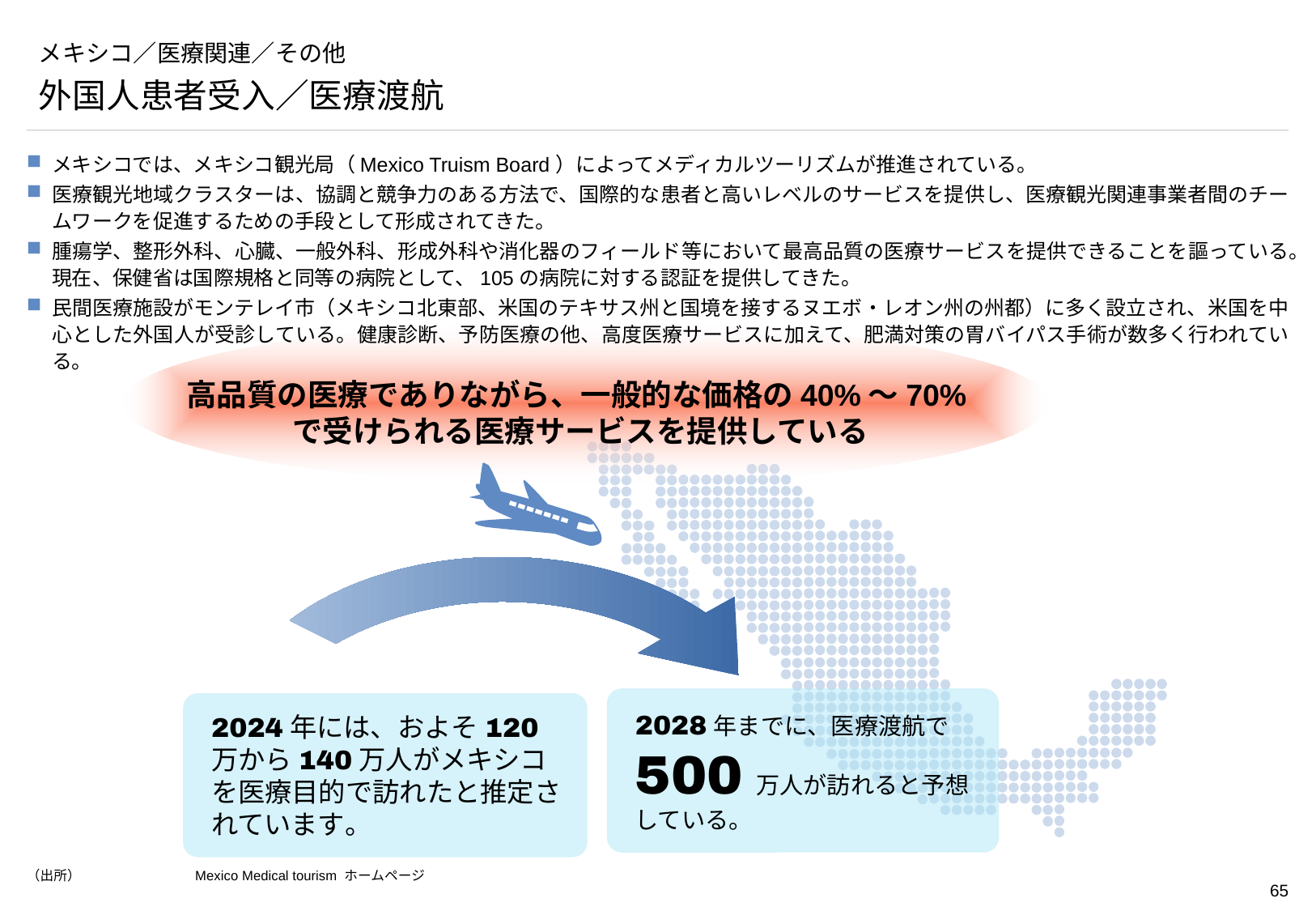

# メキシコ／医療関連／その他
外国人患者受入／医療渡航
メキシコでは、メキシコ観光局（Mexico Truism Board）によってメディカルツーリズムが推進されている。
医療観光地域クラスターは、協調と競争力のある方法で、国際的な患者と高いレベルのサービスを提供し、医療観光関連事業者間のチームワークを促進するための手段として形成されてきた。
腫瘍学、整形外科、心臓、一般外科、形成外科や消化器のフィールド等において最高品質の医療サービスを提供できることを謳っている。現在、保健省は国際規格と同等の病院として、105の病院に対する認証を提供してきた。
民間医療施設がモンテレイ市（メキシコ北東部、米国のテキサス州と国境を接するヌエボ・レオン州の州都）に多く設立され、米国を中心とした外国人が受診している。健康診断、予防医療の他、高度医療サービスに加えて、肥満対策の胃バイパス手術が数多く行われている。

高品質の医療でありながら、一般的な価格の40%～70%で受けられる医療サービスを提供している

2028年までに、医療渡航で500万人が訪れると予想している。
2024年には、およそ120万から140万人がメキシコを医療目的で訪れたと推定されています。
（出所）	Mexico Medical tourism ホームページ